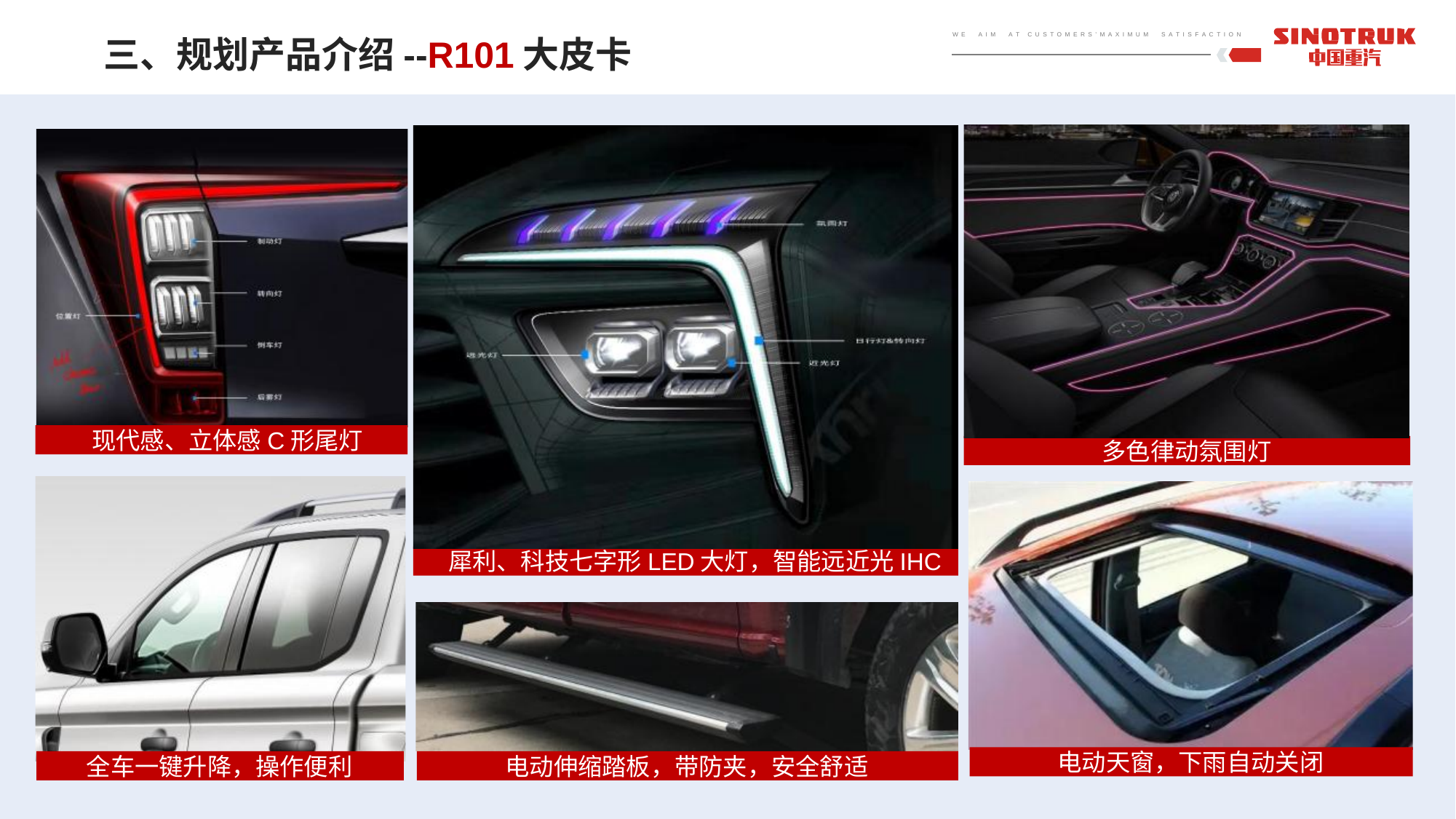

W  E        A  I  M        A  T     C  U  S  T  O  M  E  R  S  ’  M  A  X  I  M  U  M        S  A  T  I  S  F  A  C  T  I  O  N
# 三、规划产品介绍--R101大皮卡

现代感、立体感C形尾灯
多色律动氛围灯

犀利、科技七字形LED大灯，智能远近光IHC

电动天窗，下雨自动关闭
全车一键升降，操作便利
电动伸缩踏板，带防夹，安全舒适